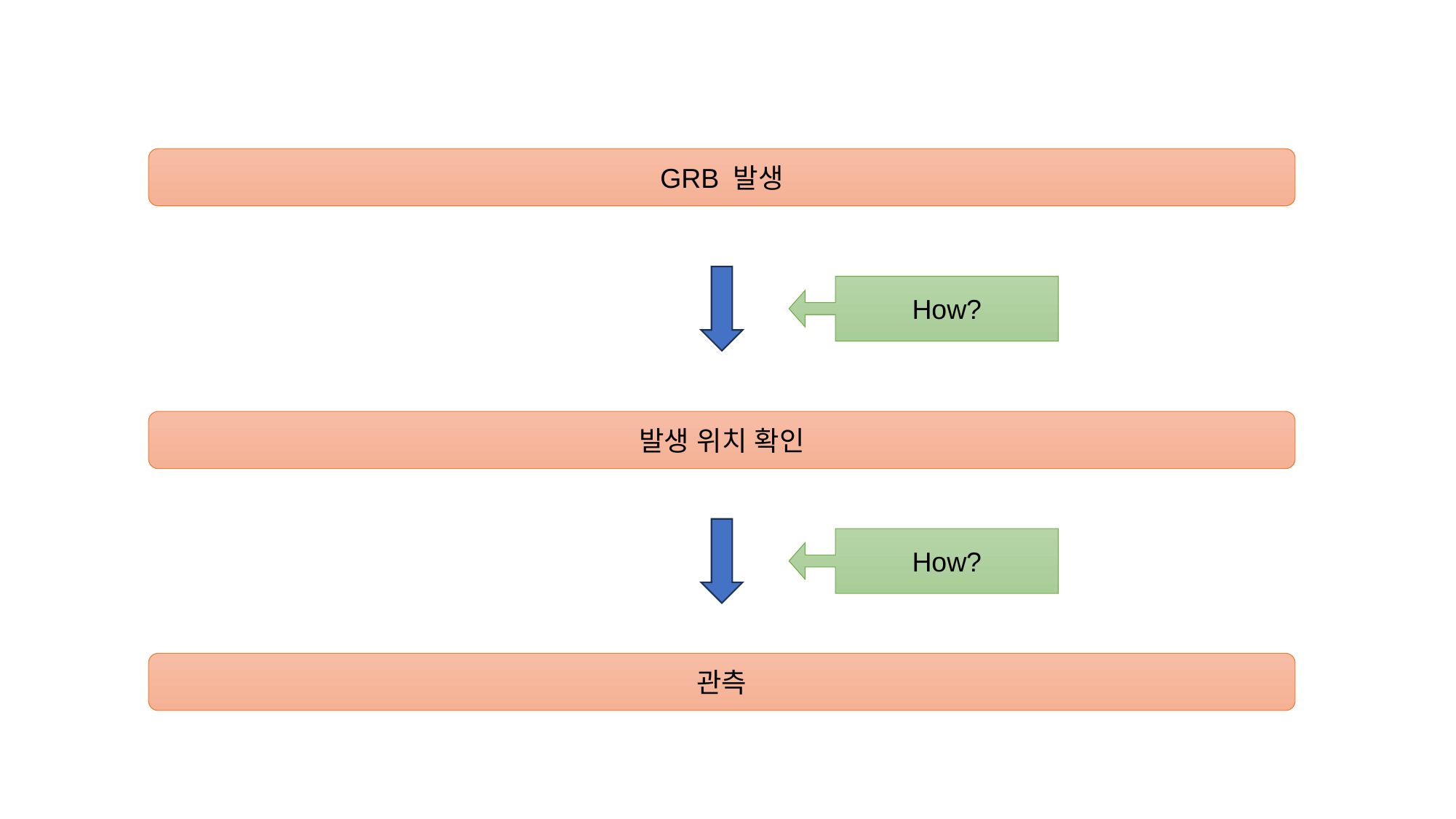

GRB 발생

How?
발생 위치 확인

How?
관측